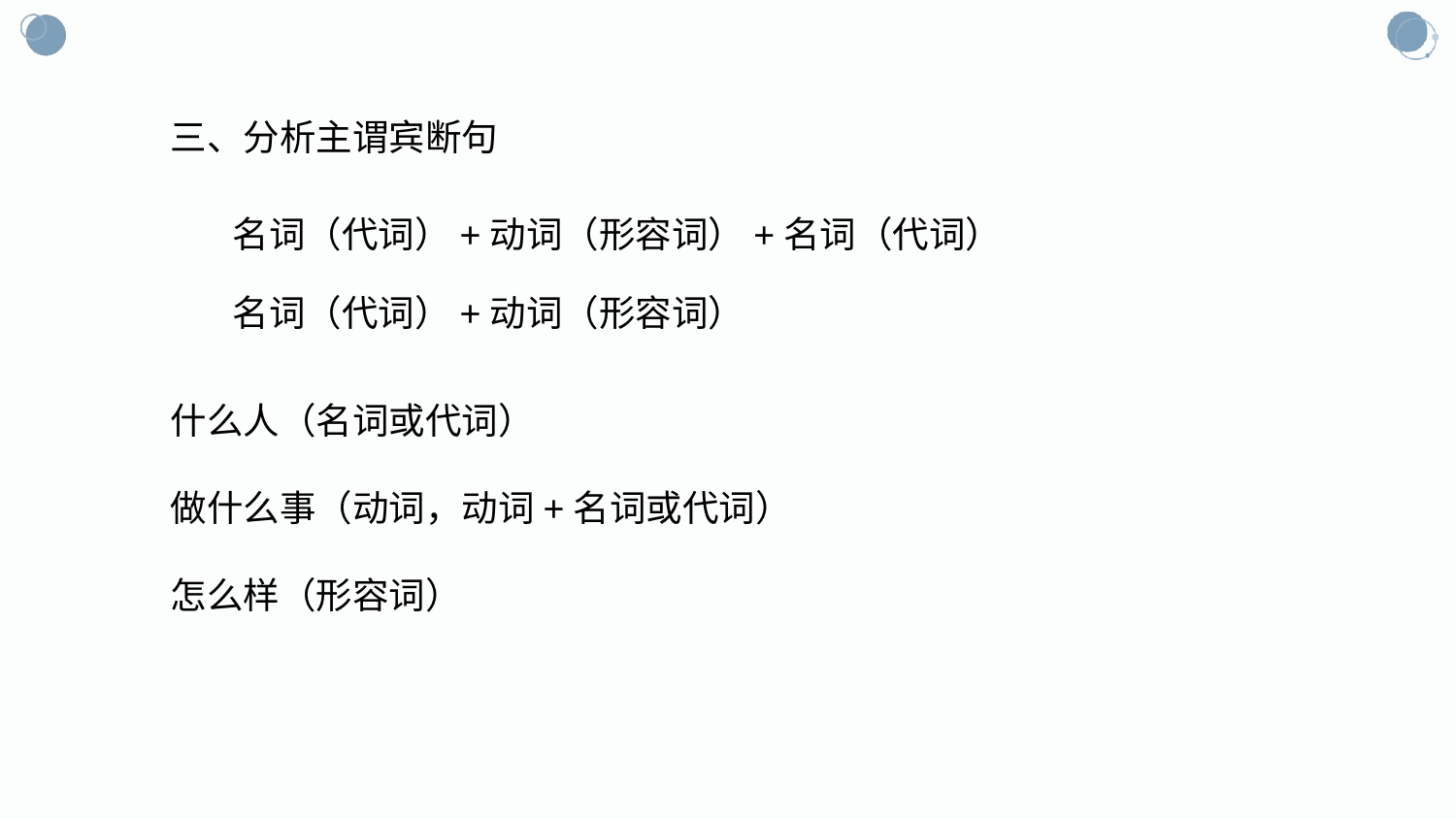

三、分析主谓宾断句
名词（代词）+动词（形容词）+名词（代词）
名词（代词）+动词（形容词）
什么人（名词或代词）

做什么事（动词，动词+名词或代词）

怎么样（形容词）